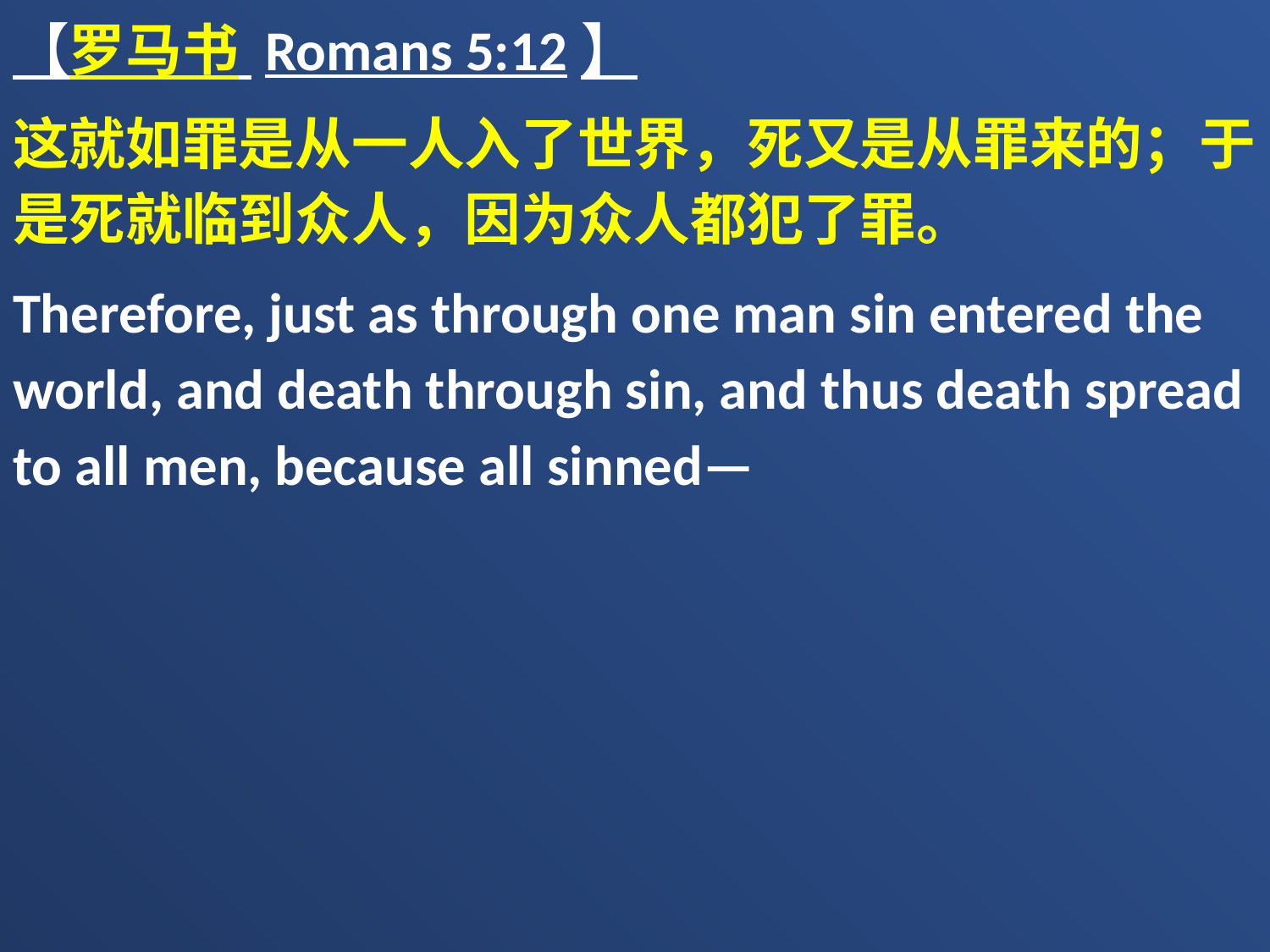

【罗马书 Romans 5:12】
这就如罪是从一人入了世界，死又是从罪来的；于是死就临到众人，因为众人都犯了罪。
Therefore, just as through one man sin entered the world, and death through sin, and thus death spread to all men, because all sinned—